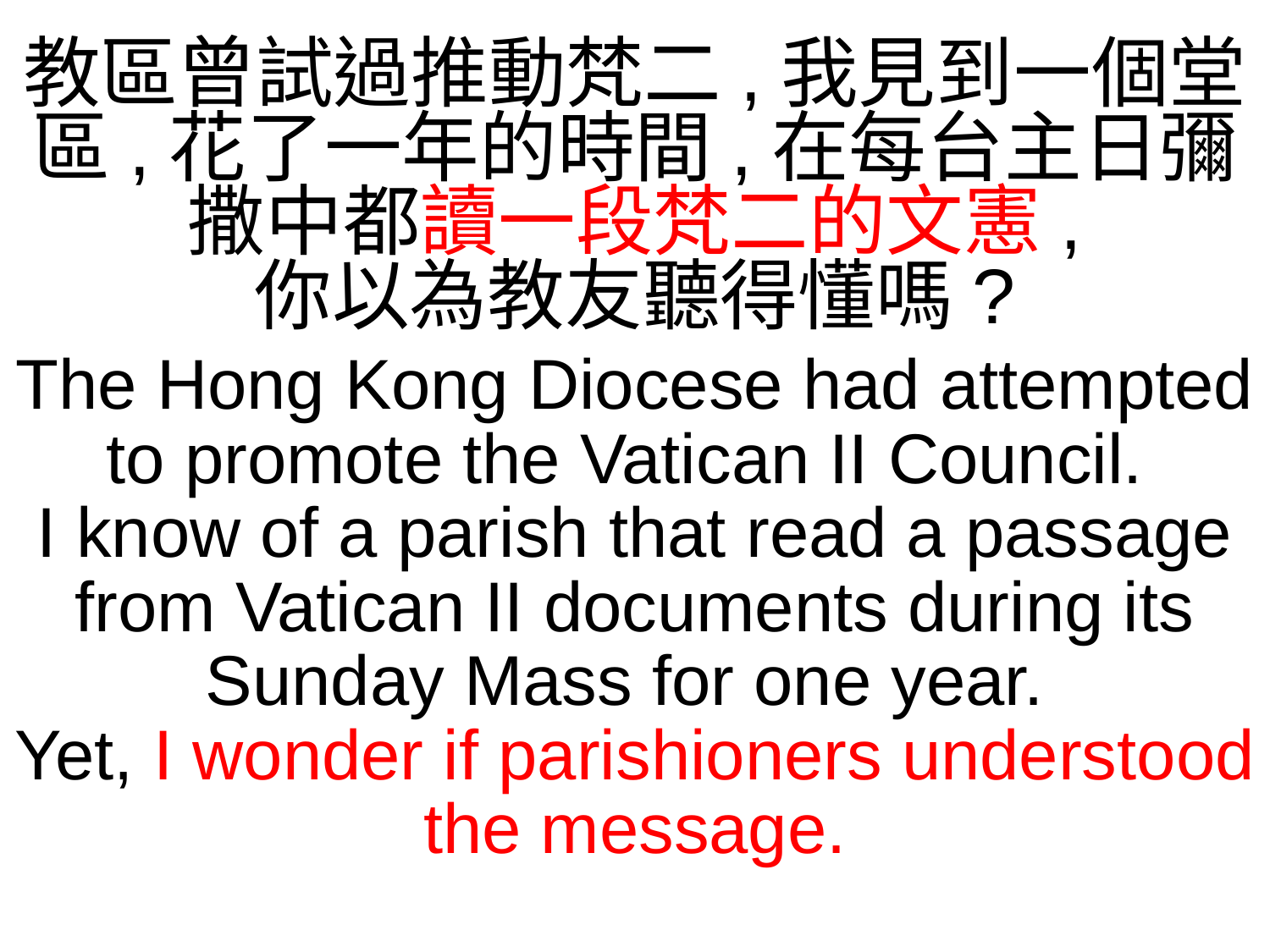

教區曾試過推動梵二,我見到一個堂區,花了一年的時間,在每台主日彌撒中都讀一段梵二的文憲,
你以為教友聽得懂嗎?
The Hong Kong Diocese had attempted to promote the Vatican II Council.
I know of a parish that read a passage from Vatican II documents during its Sunday Mass for one year.
Yet, I wonder if parishioners understood the message.